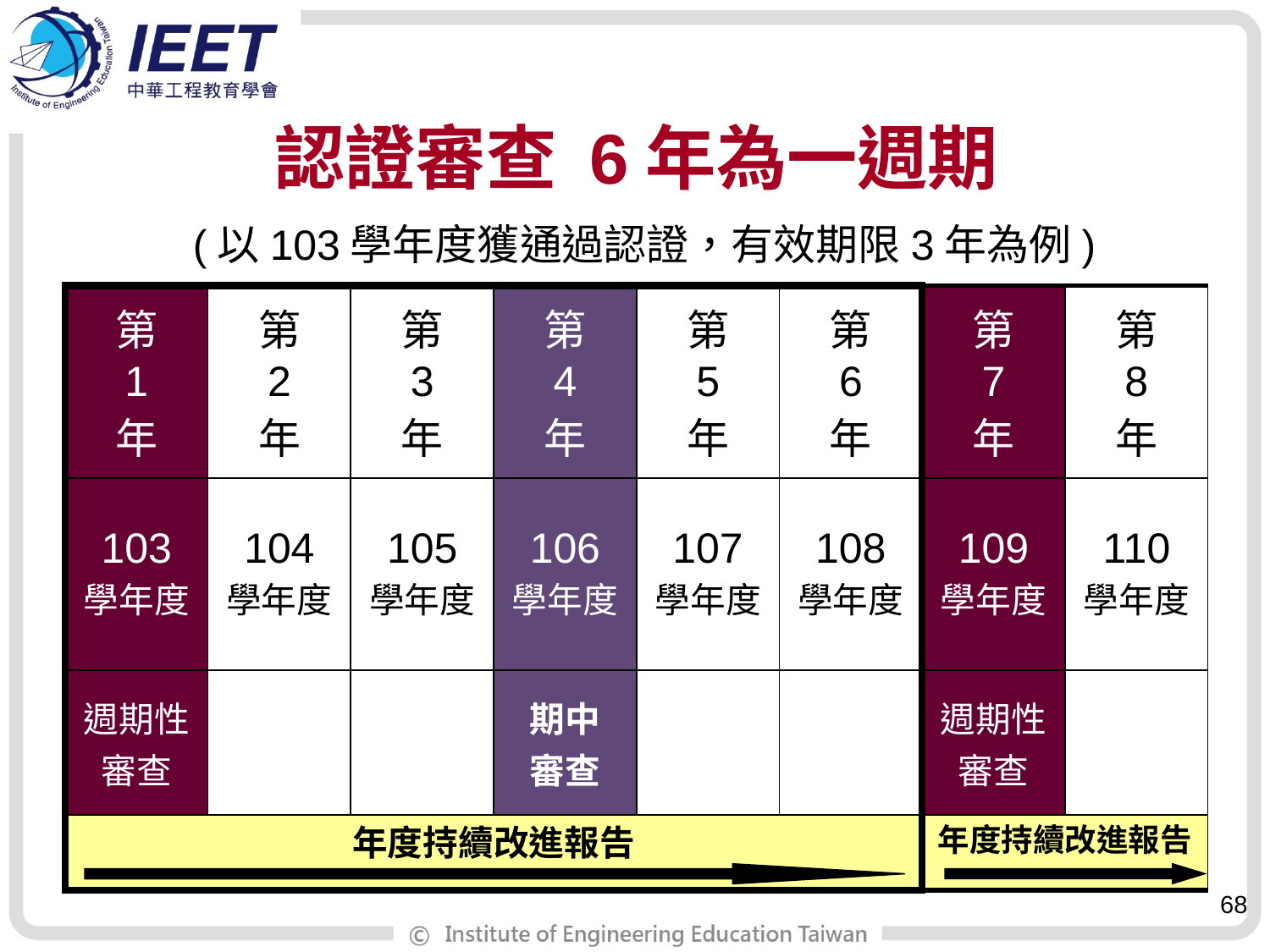

認證審查 6年為一週期
(以103學年度獲通過認證，有效期限3年為例)
| 第 1 年 | 第 2 年 | 第 3 年 | 第 4 年 | 第 5 年 | 第 6 年 | 第 7 年 | 第 8 年 |
| --- | --- | --- | --- | --- | --- | --- | --- |
| 103 學年度 | 104 學年度 | 105 學年度 | 106 學年度 | 107 學年度 | 108 學年度 | 109 學年度 | 110 學年度 |
| 週期性 審查 |  |  | 期中 審查 |  |  | 週期性 審查 |  |
| 年度持續改進報告 |  |  |  |  |  | 年度持續改進報告 |  |

68